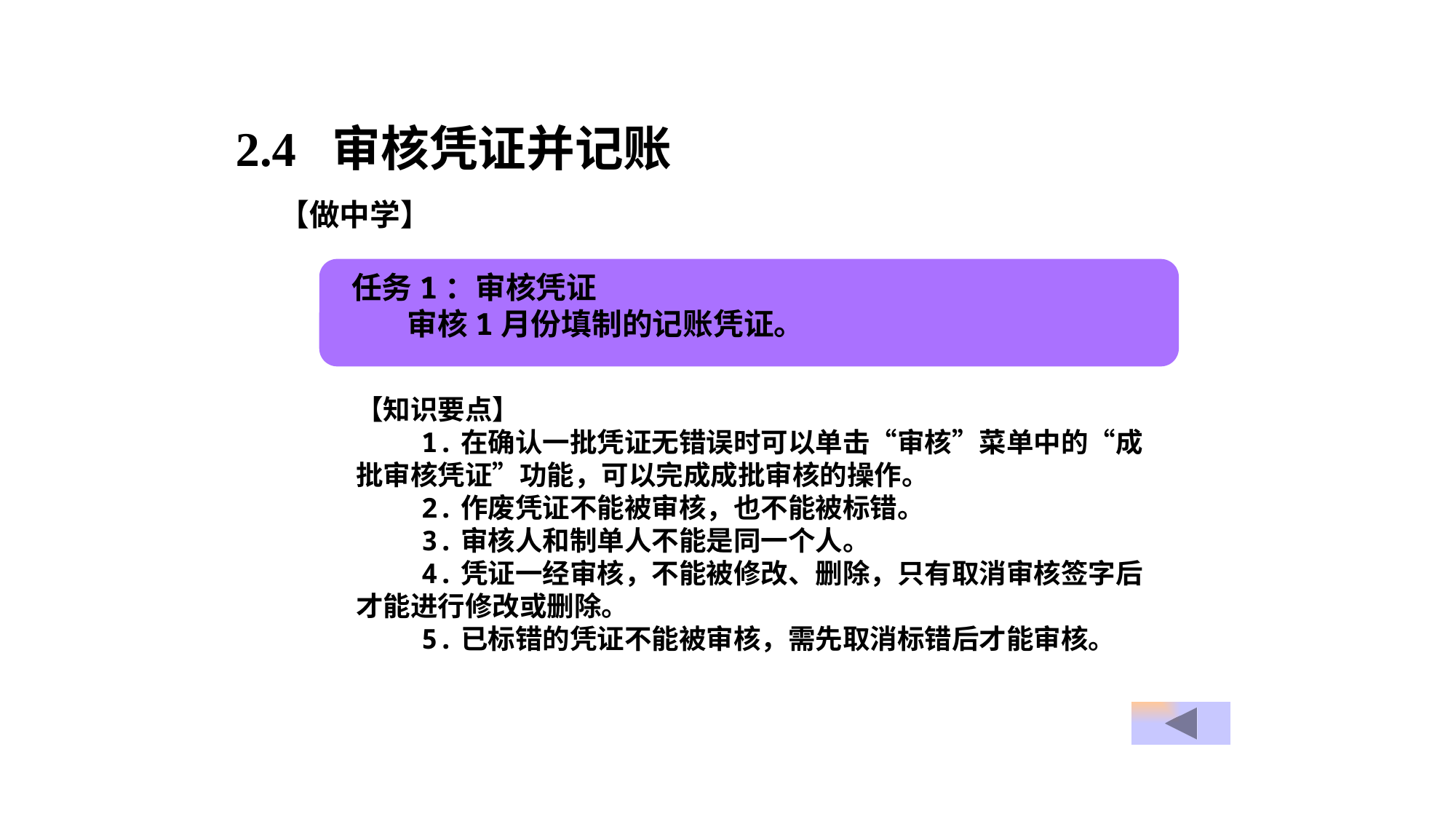

2.4  审核凭证并记账
【做中学】

任务1：审核凭证
       审核1月份填制的记账凭证。
【知识要点】
    1.在确认一批凭证无错误时可以单击“审核”菜单中的“成批审核凭证”功能，可以完成成批审核的操作。
    2.作废凭证不能被审核，也不能被标错。
    3.审核人和制单人不能是同一个人。
    4.凭证一经审核，不能被修改、删除，只有取消审核签字后才能进行修改或删除。
    5.已标错的凭证不能被审核，需先取消标错后才能审核。